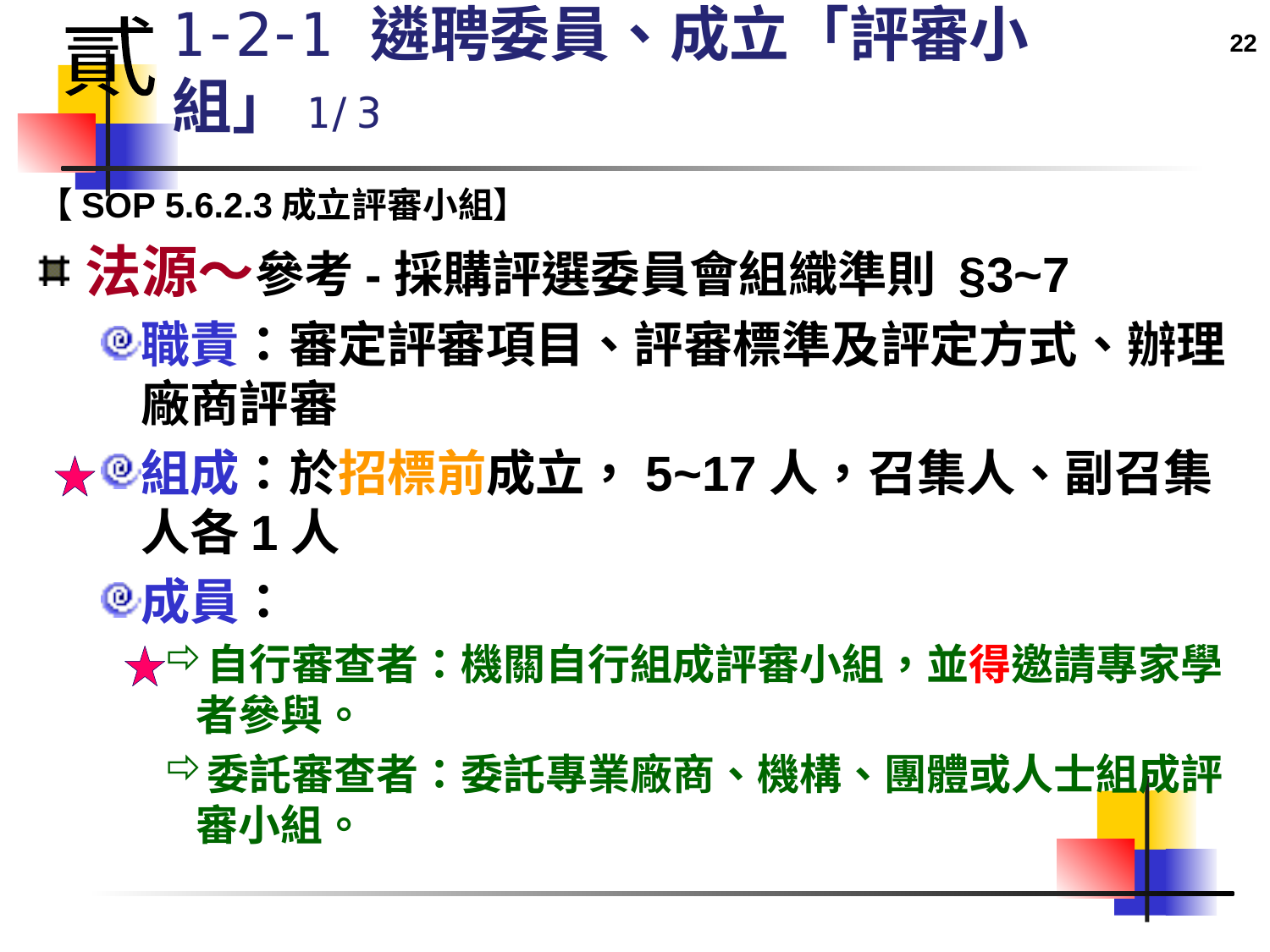

22
貳
# 1-2-1 遴聘委員、成立「評審小組」1/3
【SOP 5.6.2.3成立評審小組】
法源～參考-採購評選委員會組織準則 §3~7
職責：審定評審項目、評審標準及評定方式、辦理廠商評審
組成：於招標前成立，5~17人，召集人、副召集人各1人
成員：
自行審查者：機關自行組成評審小組，並得邀請專家學者參與。
委託審查者：委託專業廠商、機構、團體或人士組成評審小組。